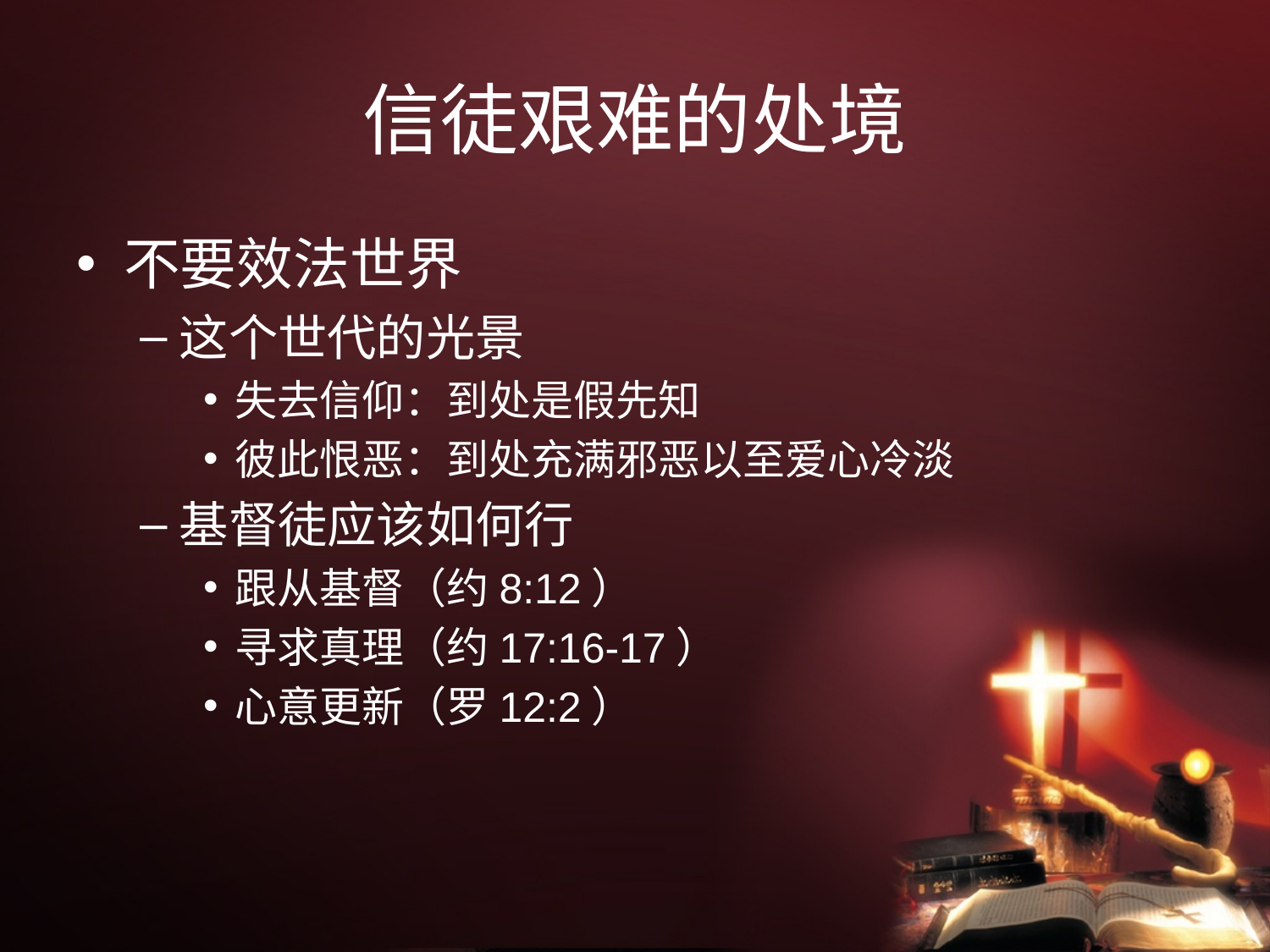

# 信徒艰难的处境
不要效法世界
这个世代的光景
失去信仰：到处是假先知
彼此恨恶：到处充满邪恶以至爱心冷淡
基督徒应该如何行
跟从基督（约8:12）
寻求真理（约17:16-17）
心意更新（罗12:2）